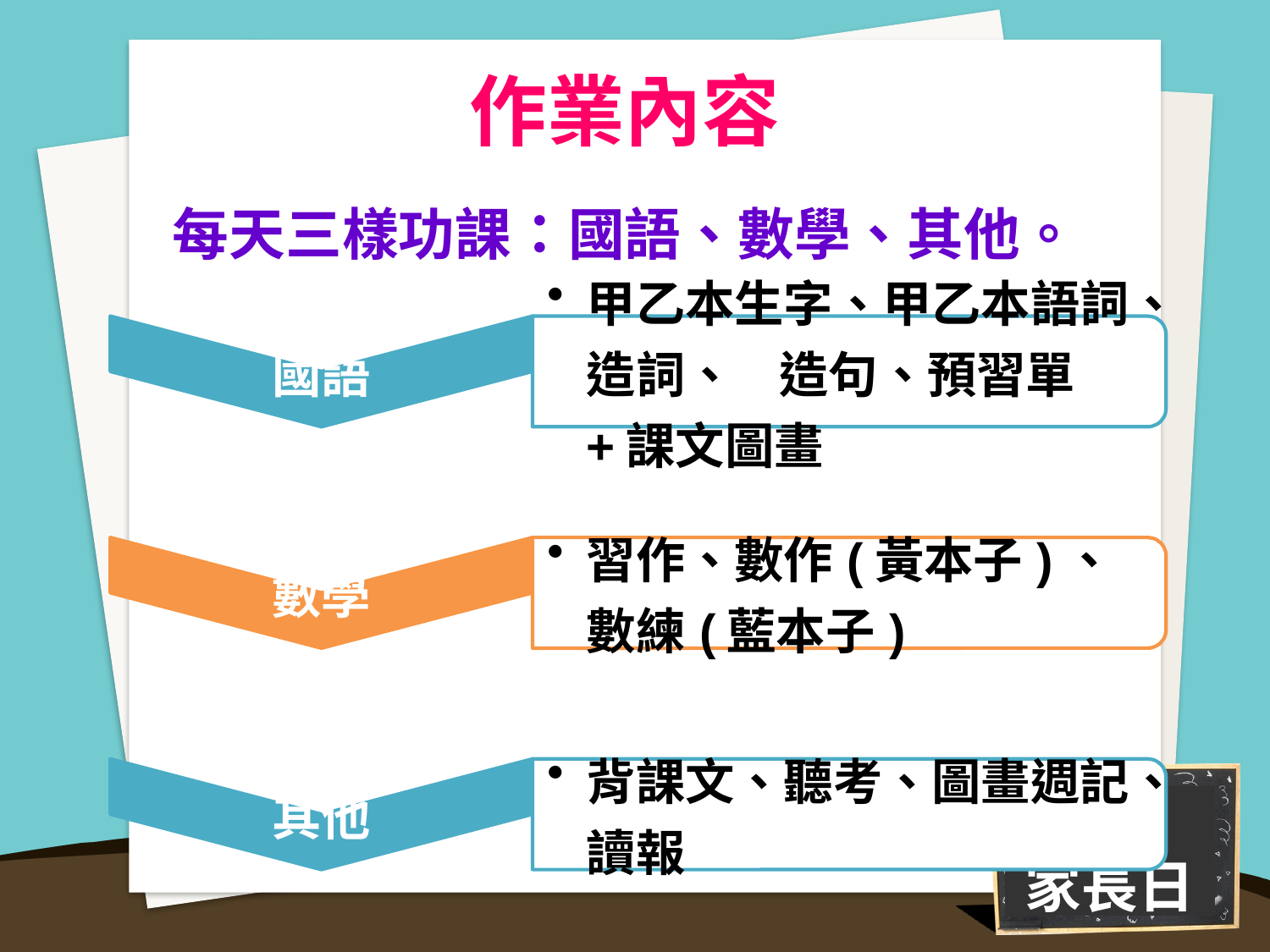

作業內容
每天三樣功課：國語、數學、其他。
國語
數學
習作、數作(黃本子)、數練(藍本子)
其他
背課文、聽考、圖畫週記、讀報
104
家長日